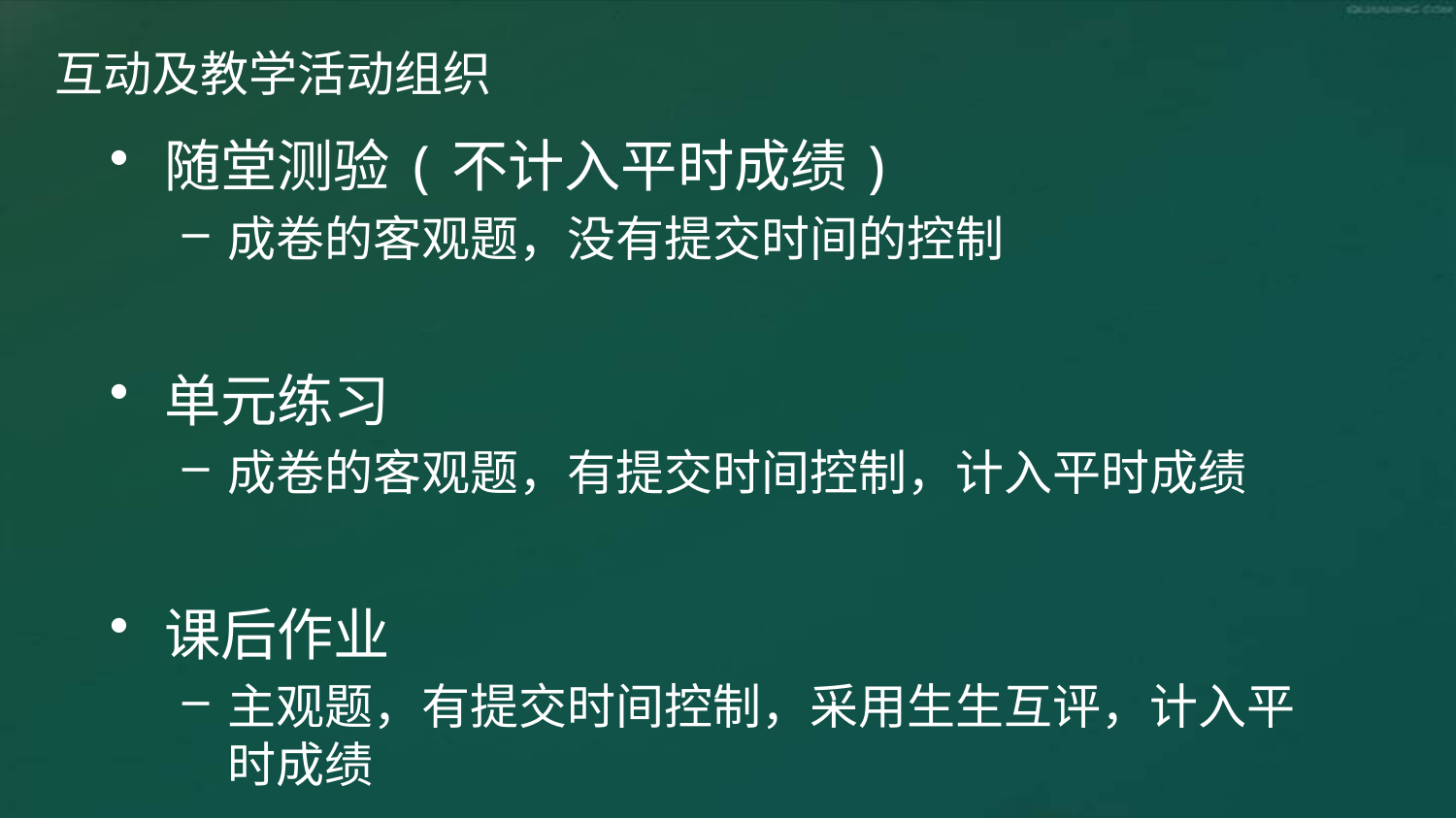

# 互动及教学活动组织
随堂测验(不计入平时成绩)
成卷的客观题，没有提交时间的控制

单元练习
成卷的客观题，有提交时间控制，计入平时成绩

课后作业
主观题，有提交时间控制，采用生生互评，计入平时成绩